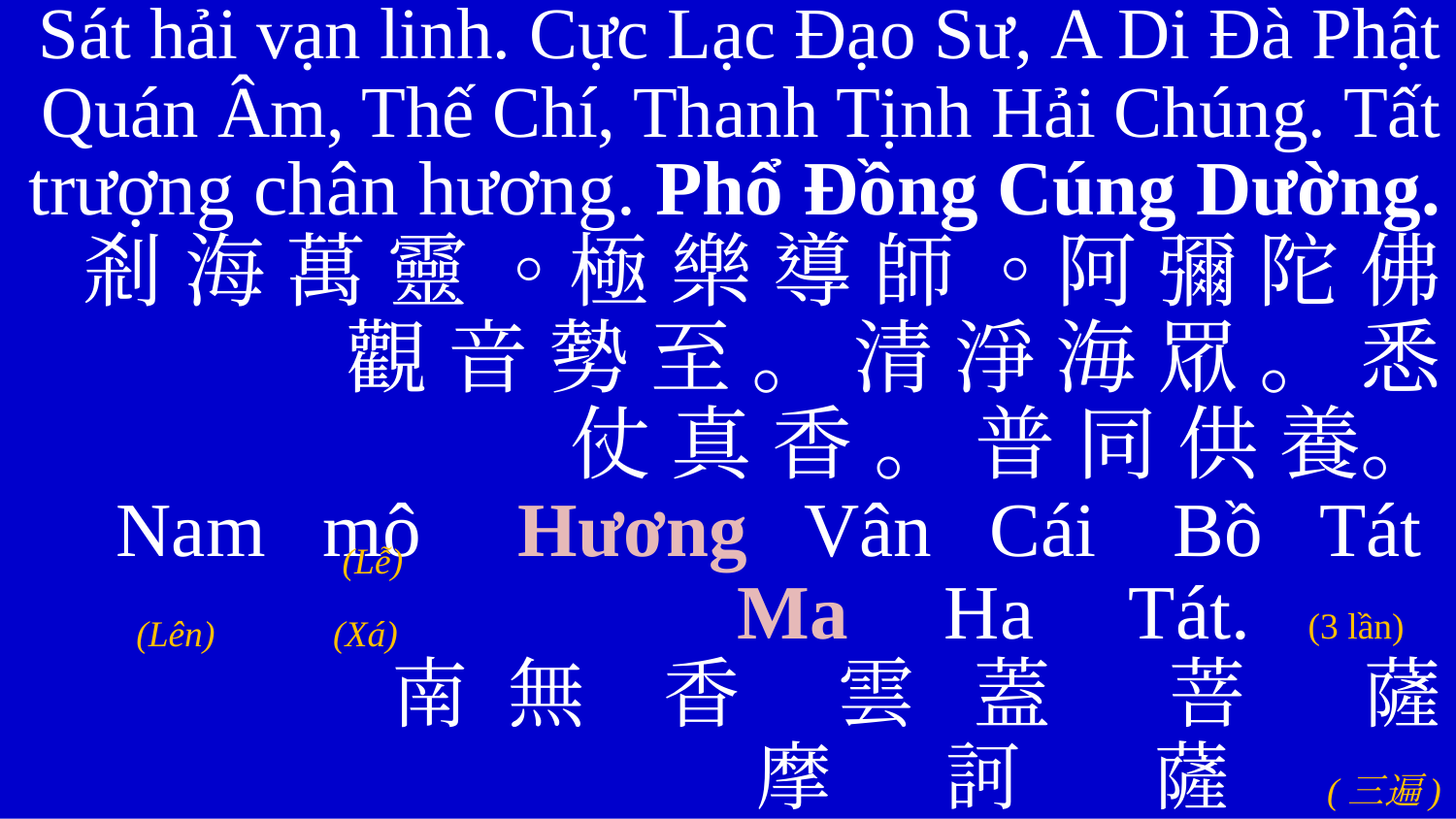

Sát hải vạn linh. Cực Lạc Đạo Sư, A Di Đà Phật
Quán Âm, Thế Chí, Thanh Tịnh Hải Chúng. Tất trượng chân hương. Phổ Đồng Cúng Dường.
剎 海 萬 靈 。極 樂 導 師 。阿 彌 陀 佛。
觀 音 勢 至 。 清 淨 海 眾 。 悉
仗 真 香 。 普 同 供 養。
Nam   mô     Hương   Vân   Cái    Bồ   Tát
Ma     Ha     Tát.   (3 lần)
南  無    香     雲   蓋      菩      薩
摩      訶       薩    (三遍)
(Lễ)
(Xá)
(Lên)